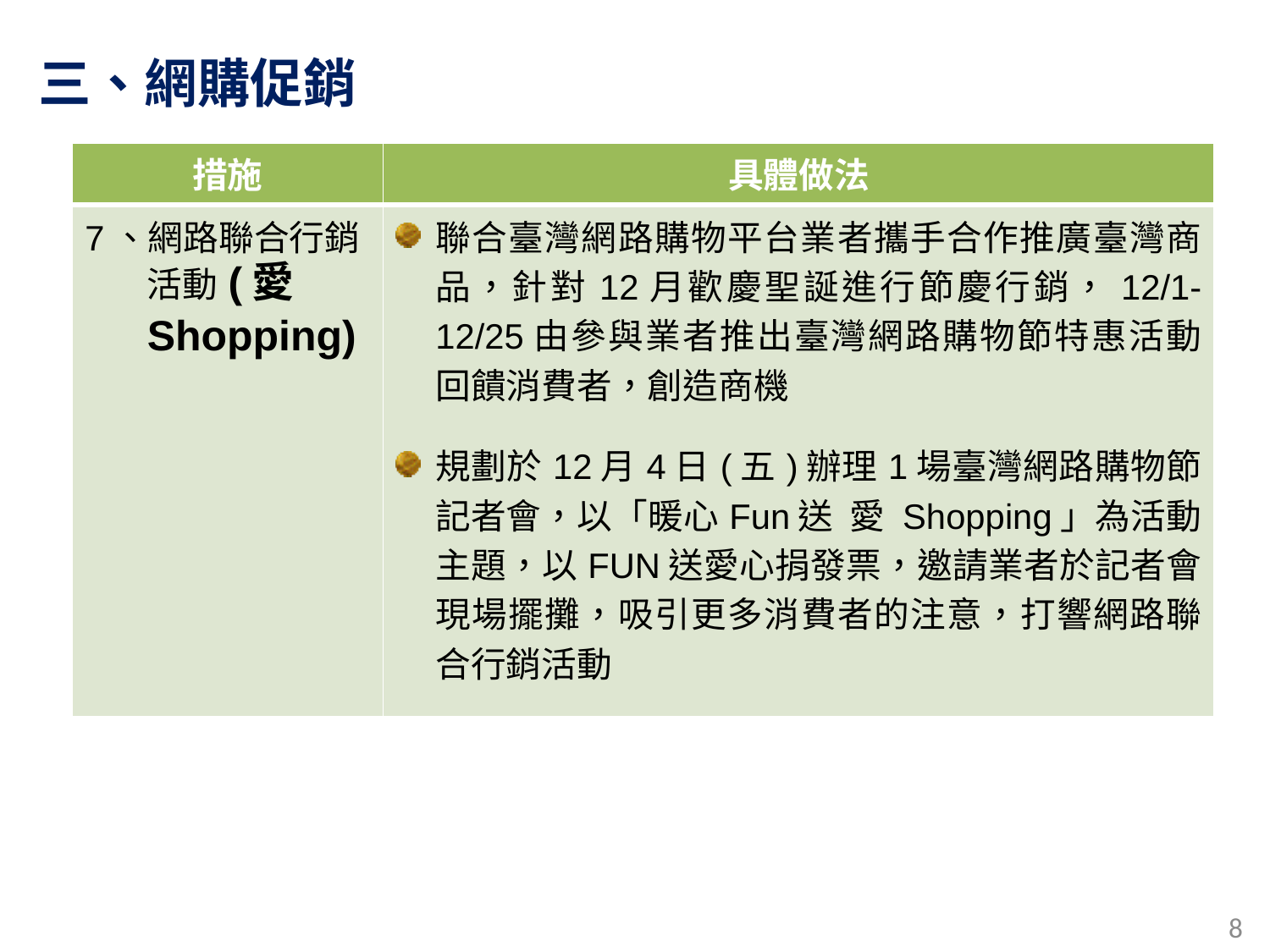

三、網購促銷
| 措施 | 具體做法 |
| --- | --- |
| 7、網路聯合行銷活動(愛Shopping) | 聯合臺灣網路購物平台業者攜手合作推廣臺灣商品，針對12月歡慶聖誕進行節慶行銷，12/1-12/25由參與業者推出臺灣網路購物節特惠活動回饋消費者，創造商機 規劃於12月4日(五)辦理1場臺灣網路購物節記者會，以「暖心Fun送 愛 Shopping」為活動主題，以FUN送愛心捐發票，邀請業者於記者會現場擺攤，吸引更多消費者的注意，打響網路聯合行銷活動 |
8